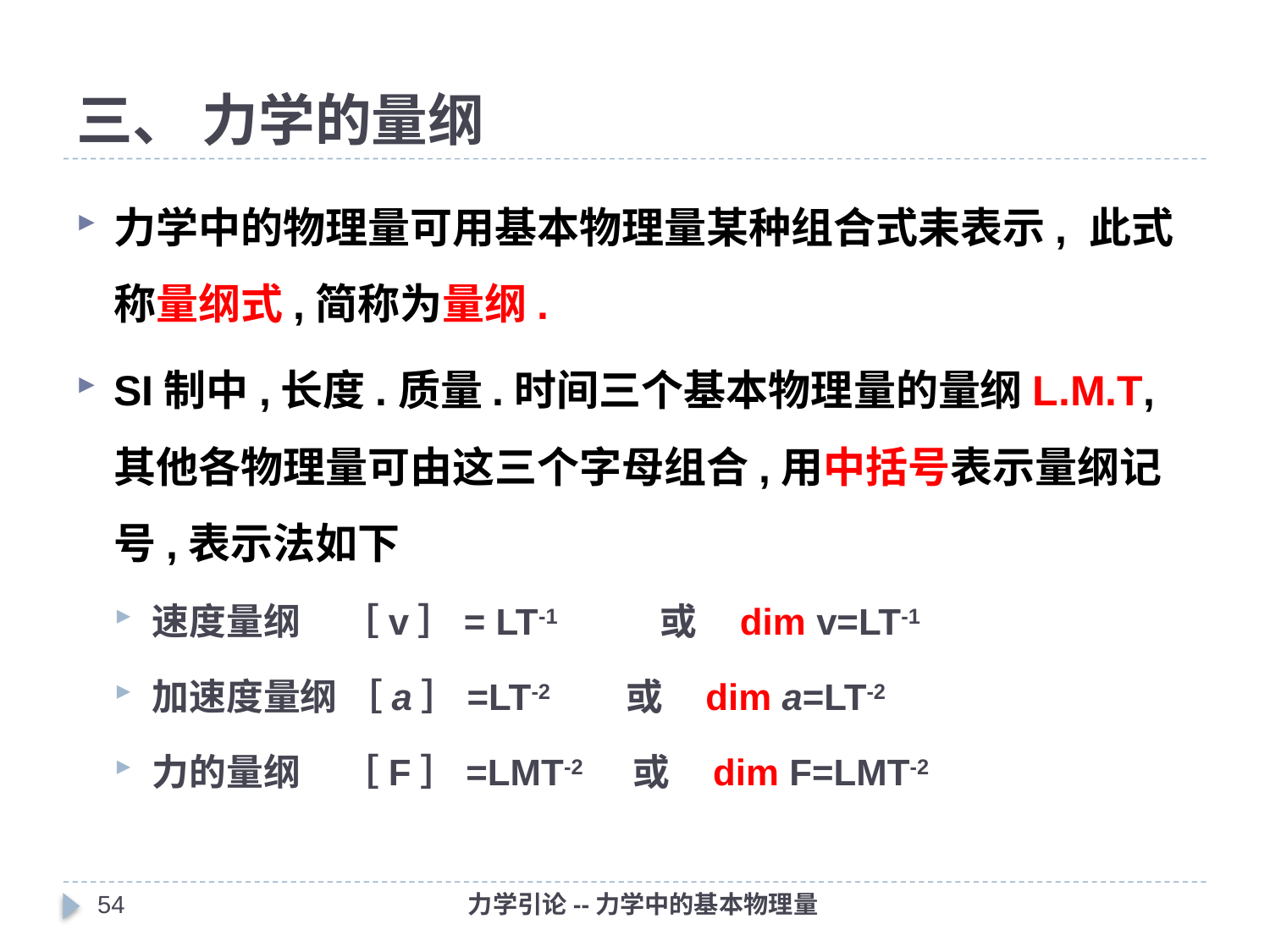

# 三、 力学的量纲
力学中的物理量可用基本物理量某种组合式耒表示, 此式称量纲式,简称为量纲.
SI制中,长度.质量.时间三个基本物理量的量纲L.M.T,其他各物理量可由这三个字母组合,用中括号表示量纲记号,表示法如下
速度量纲     ［v］= LT-1 	或    dim v=LT-1
加速度量纲 ［a］=LT-2         或    dim a=LT-2
力的量纲     ［F］=LMT-2    或    dim F=LMT-2

54
力学引论--力学中的基本物理量